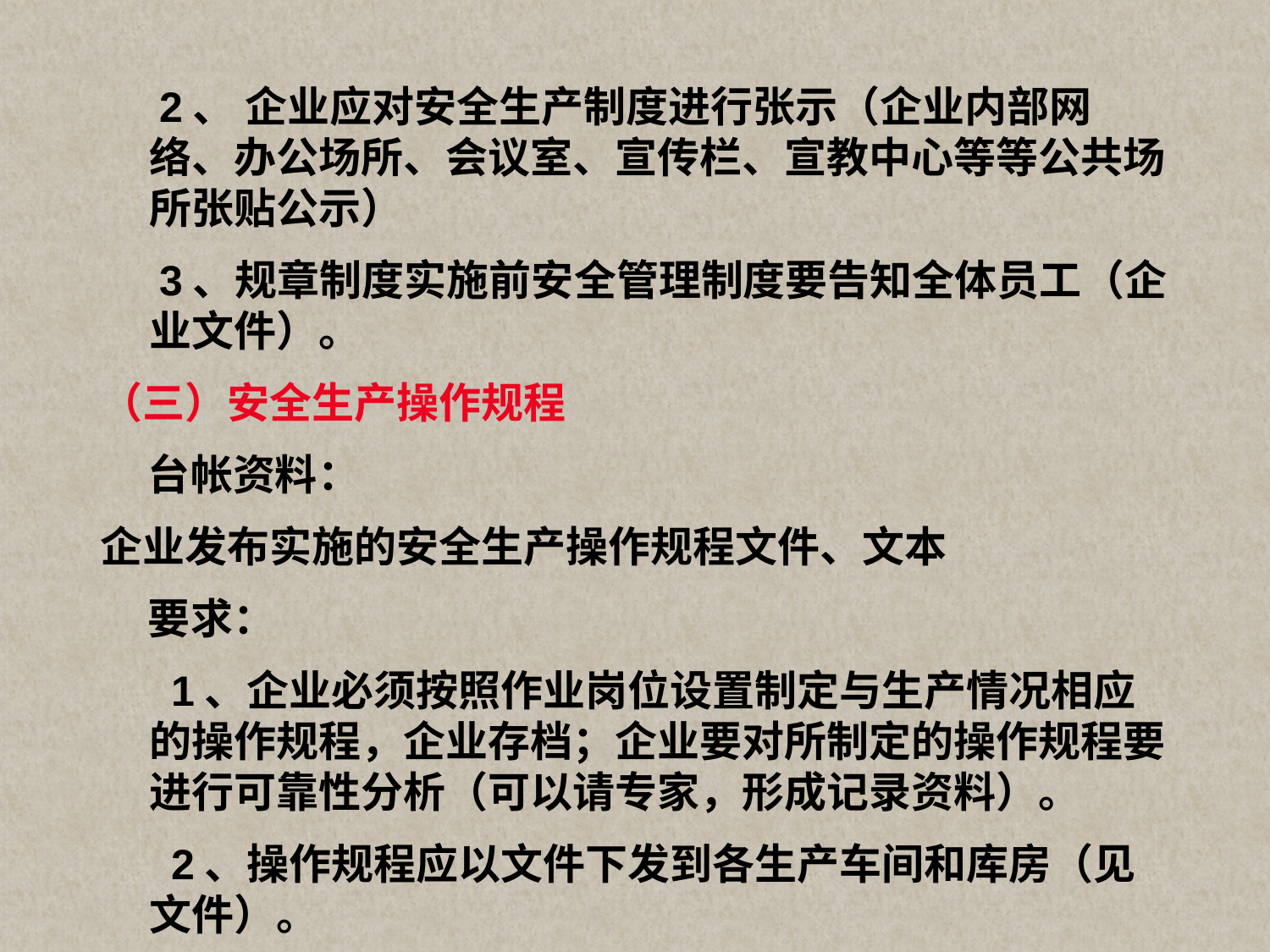

2、 企业应对安全生产制度进行张示（企业内部网络、办公场所、会议室、宣传栏、宣教中心等等公共场所张贴公示）
     3、规章制度实施前安全管理制度要告知全体员工（企业文件）。
（三）安全生产操作规程
    台帐资料：
企业发布实施的安全生产操作规程文件、文本
    要求：
      1、企业必须按照作业岗位设置制定与生产情况相应的操作规程，企业存档；企业要对所制定的操作规程要进行可靠性分析（可以请专家，形成记录资料）。
      2、操作规程应以文件下发到各生产车间和库房（见文件）。
      3、操作规程在相应操作车间的醒目位置上墙张显（各岗位）。